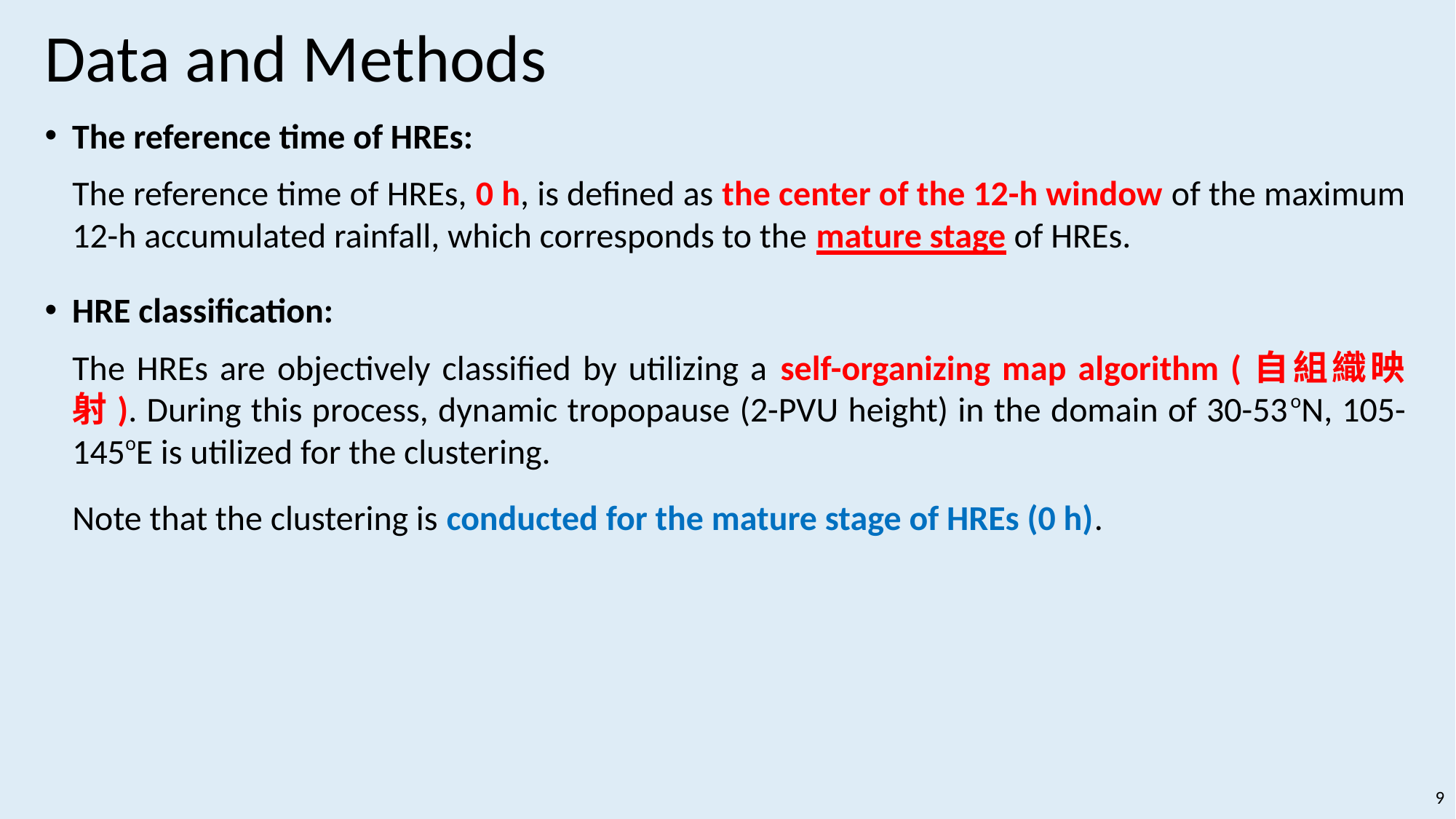

# Data and Methods
The reference time of HREs:
The reference time of HREs, 0 h, is defined as the center of the 12-h window of the maximum 12-h accumulated rainfall, which corresponds to the mature stage of HREs.
HRE classification:
The HREs are objectively classified by utilizing a self-organizing map algorithm (自組織映射). During this process, dynamic tropopause (2-PVU height) in the domain of 30-53oN, 105-145oE is utilized for the clustering.
Note that the clustering is conducted for the mature stage of HREs (0 h).
9